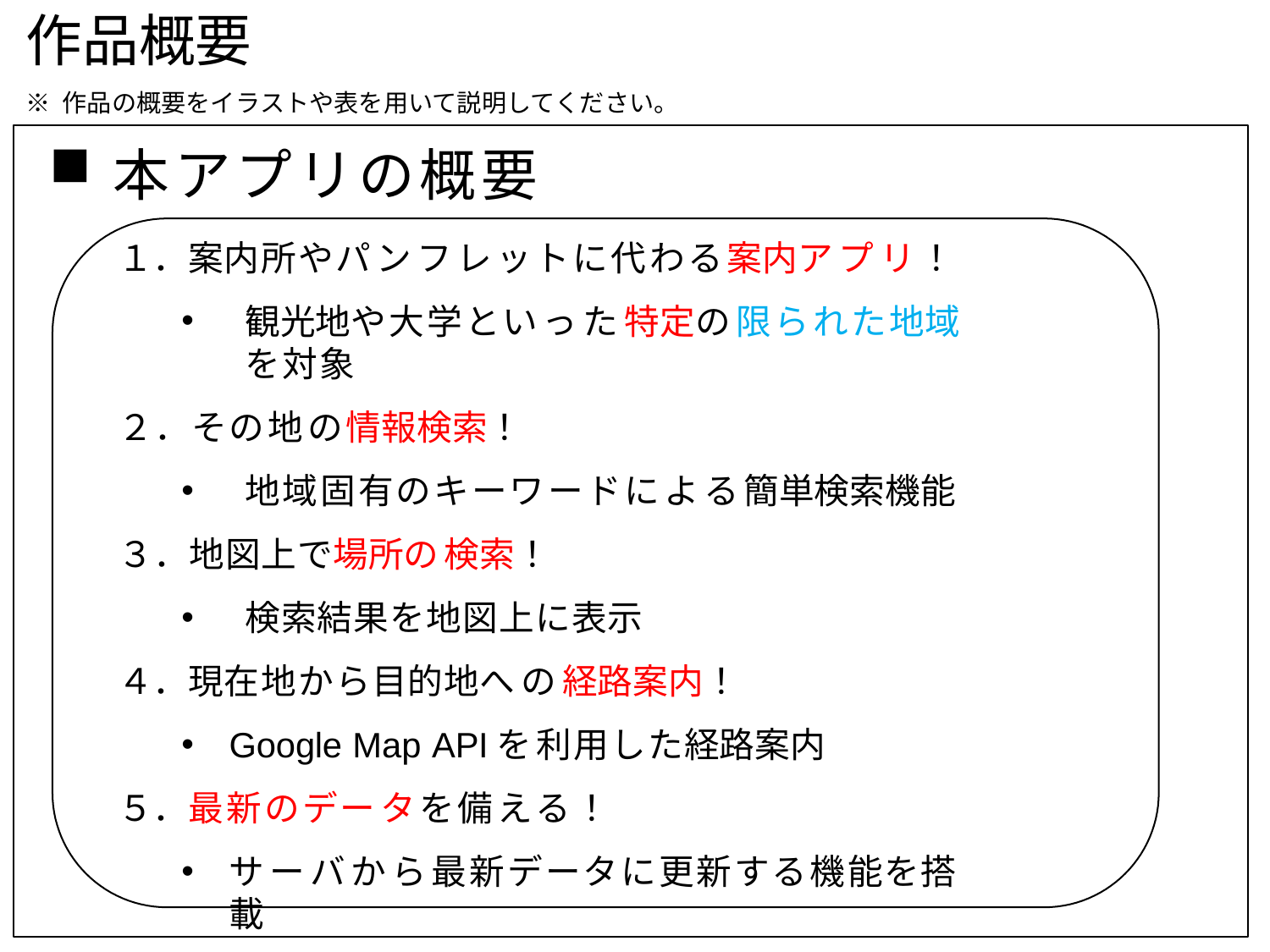

# 作品概要
※ 作品の概要をイラストや表を用いて説明してください。

本アプリの概要
１．案内所やパンフレットに代わる案内アプリ！
観光地や大学といった特定の限られた地域を対象
２．その地の情報検索！
地域固有のキーワードによる簡単検索機能
３．地図上で場所の検索！
検索結果を地図上に表示
４．現在地から目的地への経路案内！
Google Map APIを利用した経路案内
５．最新のデータを備える！
サーバから最新データに更新する機能を搭載